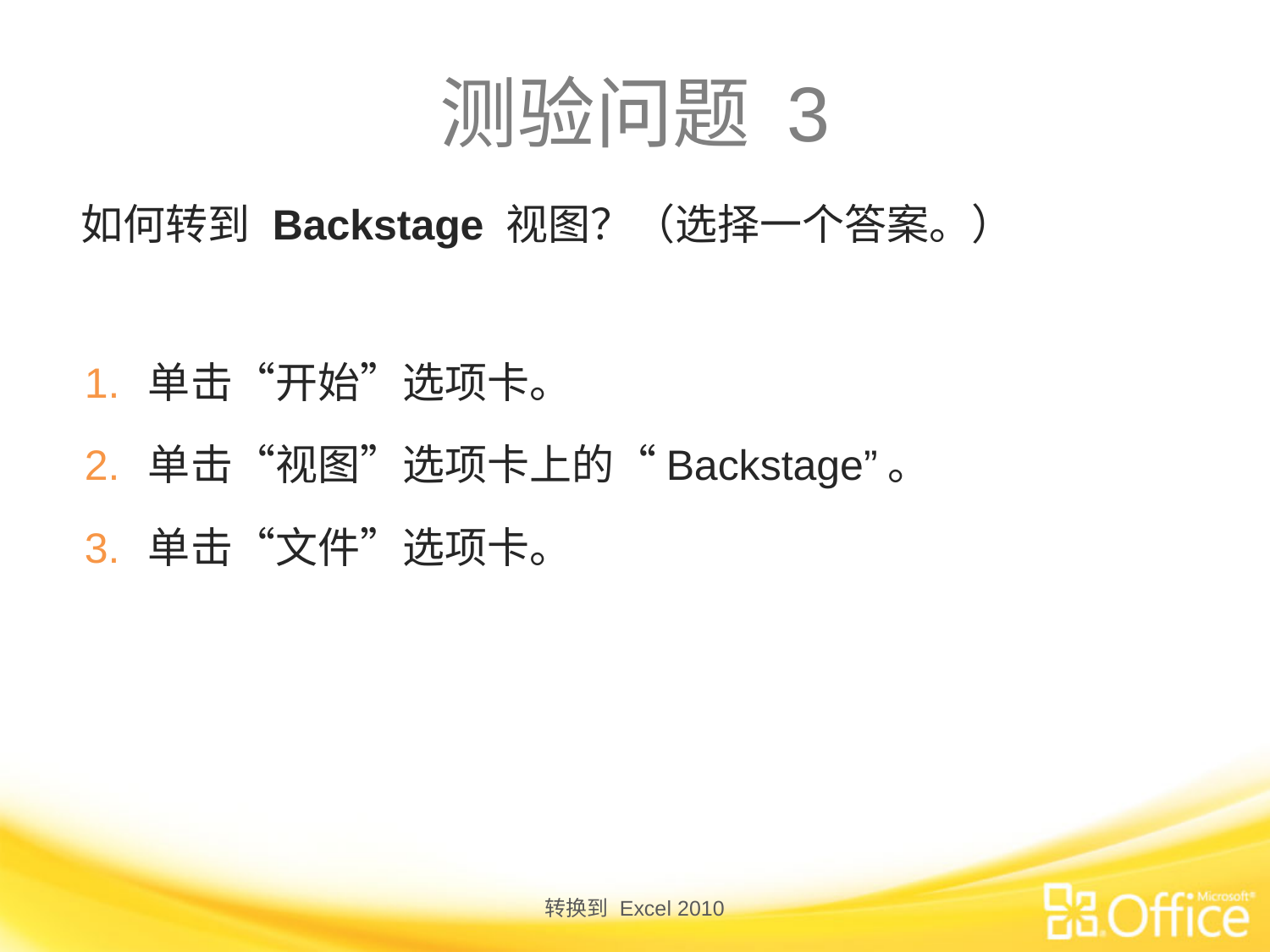

# 测验问题 3
如何转到 Backstage 视图？（选择一个答案。）
单击“开始”选项卡。
单击“视图”选项卡上的“Backstage”。
单击“文件”选项卡。
转换到 Excel 2010